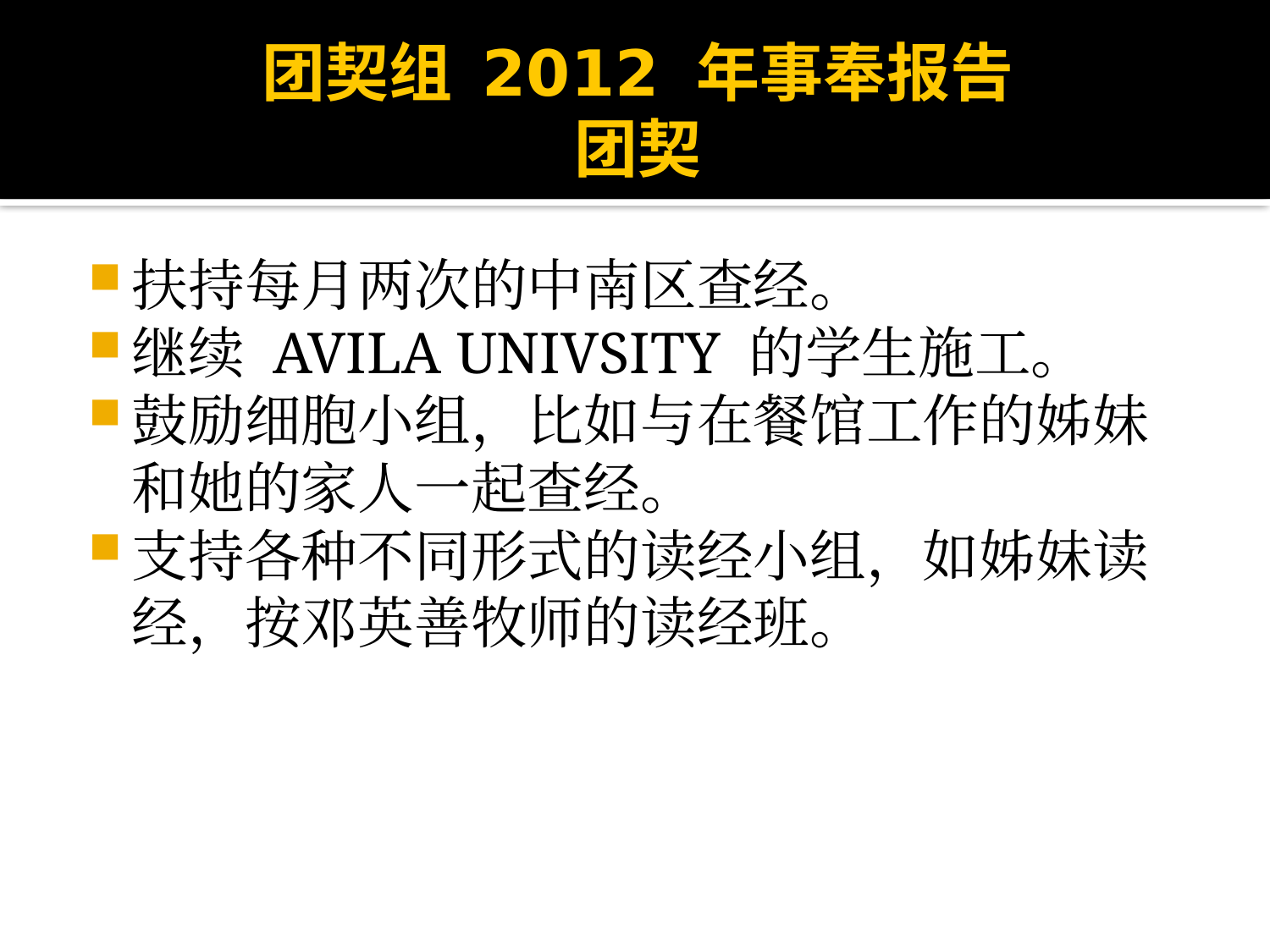

# 团契组 2012 年事奉报告 团契
扶持每月两次的中南区查经。
继续 AVILA UNIVSITY 的学生施工。
鼓励细胞小组，比如与在餐馆工作的姊妹和她的家人一起查经。
支持各种不同形式的读经小组，如姊妹读经，按邓英善牧师的读经班。